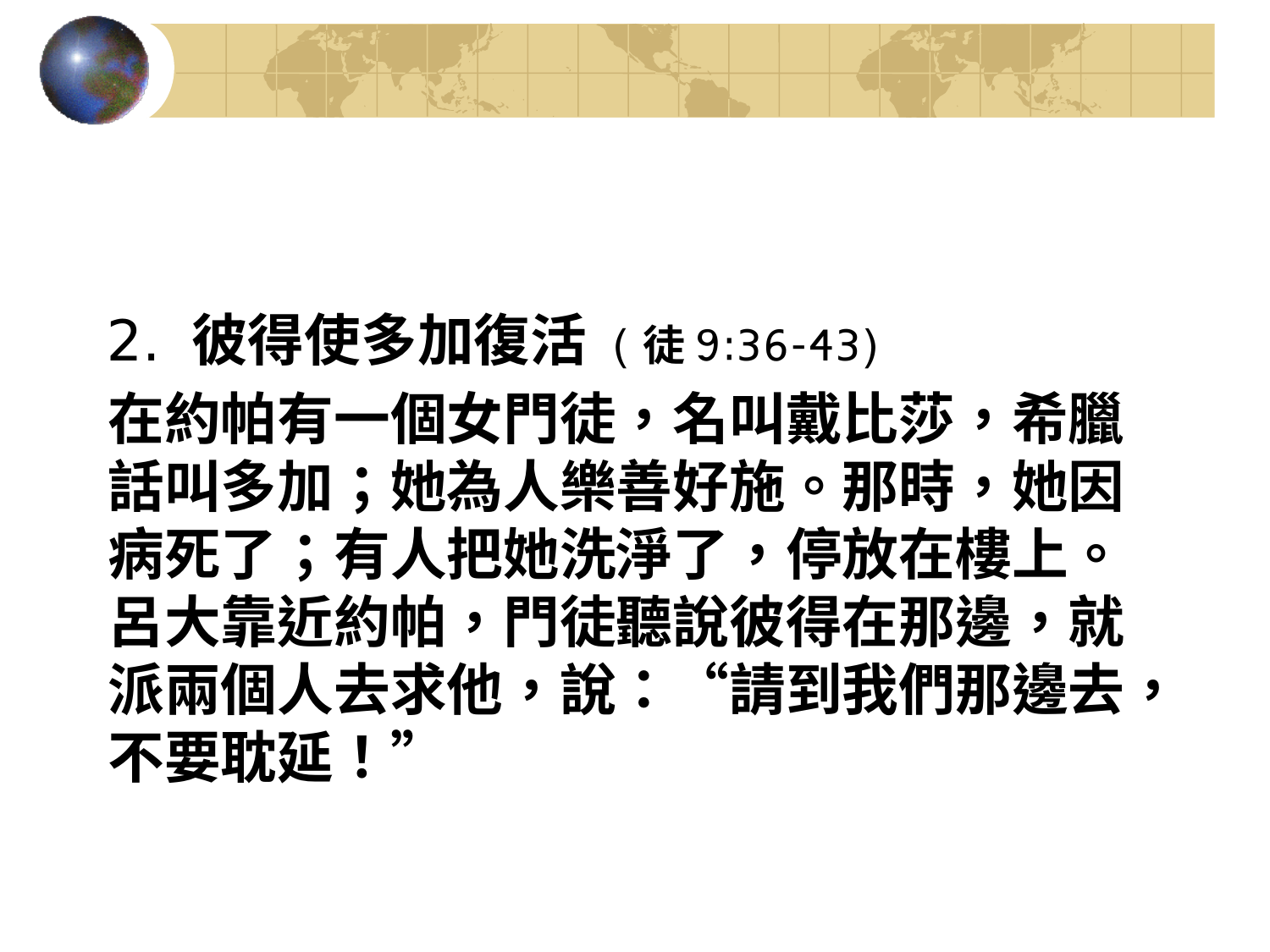

#
2. 彼得使多加復活 (徒9:36-43)
在約帕有一個女門徒，名叫戴比莎，希臘話叫多加；她為人樂善好施。那時，她因病死了；有人把她洗淨了，停放在樓上。呂大靠近約帕，門徒聽說彼得在那邊，就派兩個人去求他，說：“請到我們那邊去，不要耽延！”